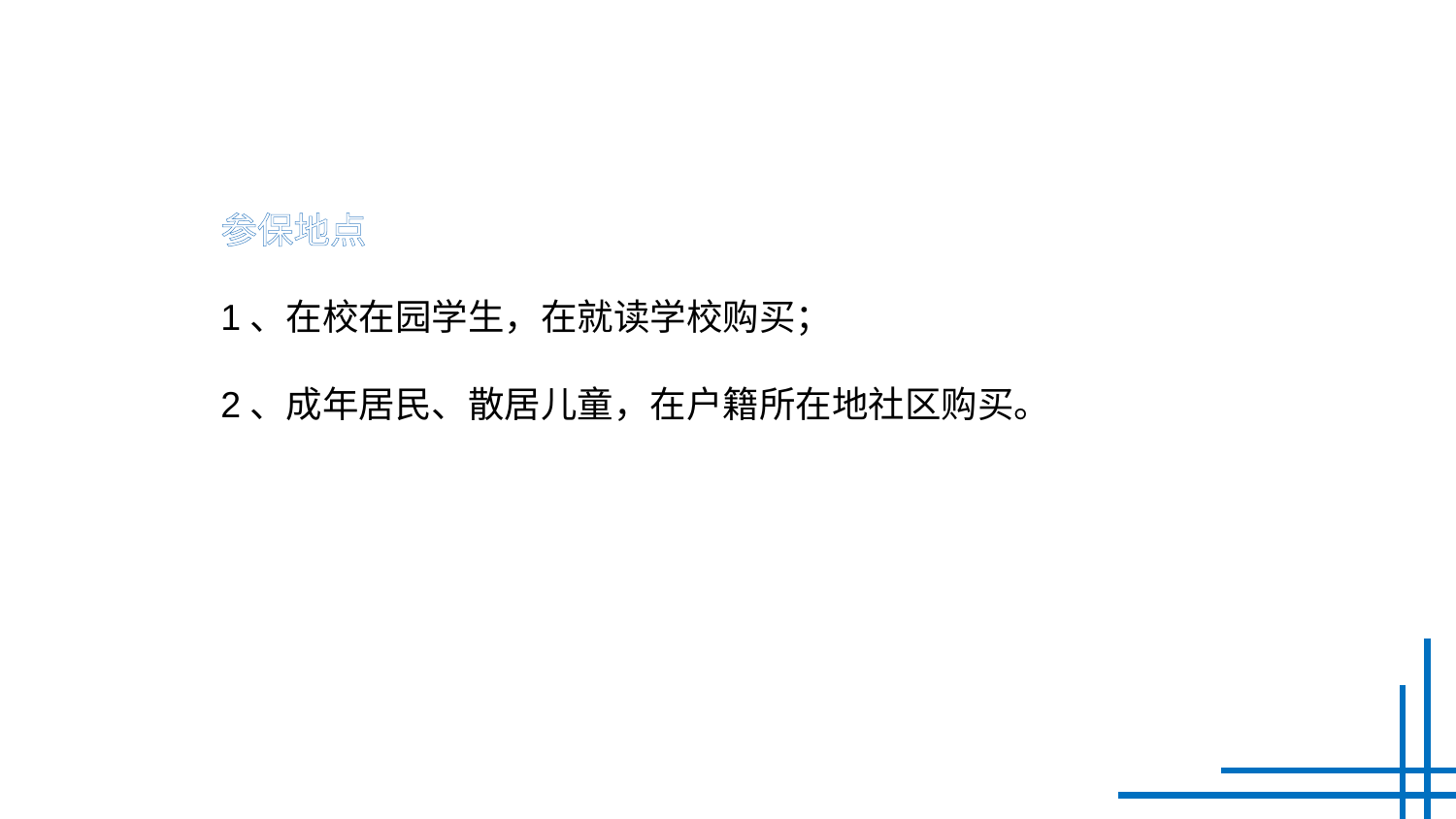

参保地点

1、在校在园学生，在就读学校购买；

2、成年居民、散居儿童，在户籍所在地社区购买。